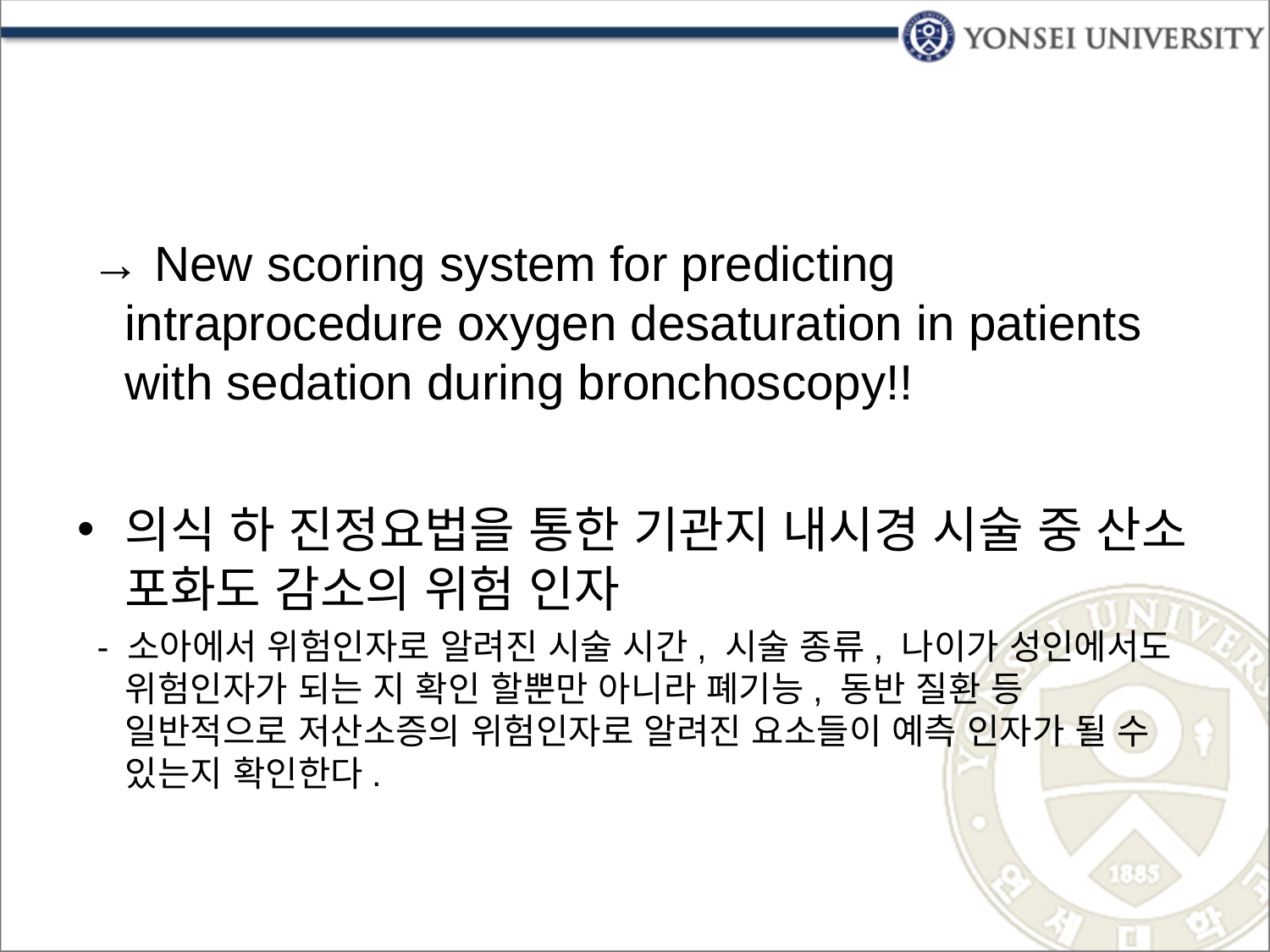

#
 → New scoring system for predicting intraprocedure oxygen desaturation in patients with sedation during bronchoscopy!!

의식 하 진정요법을 통한 기관지 내시경 시술 중 산소 포화도 감소의 위험 인자
  - 소아에서 위험인자로 알려진 시술 시간, 시술 종류, 나이가 성인에서도 위험인자가 되는 지 확인 할뿐만 아니라 폐기능, 동반 질환 등 일반적으로 저산소증의 위험인자로 알려진 요소들이 예측 인자가 될 수 있는지 확인한다.